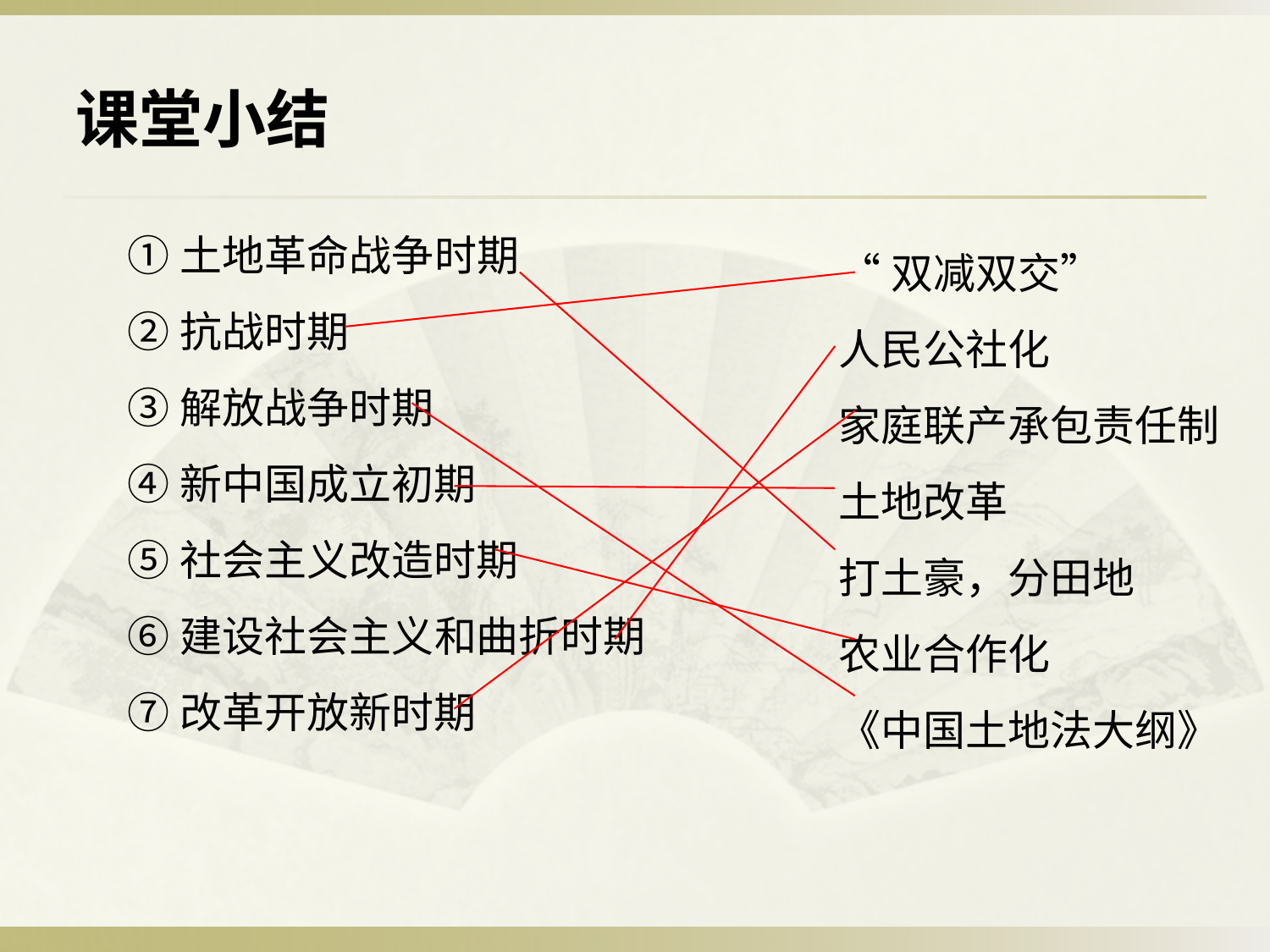

# 课堂小结
①土地革命战争时期
②抗战时期
③解放战争时期
④新中国成立初期
⑤社会主义改造时期
⑥建设社会主义和曲折时期
⑦改革开放新时期
“双减双交”
人民公社化
家庭联产承包责任制
土地改革
打土豪，分田地
农业合作化
《中国土地法大纲》